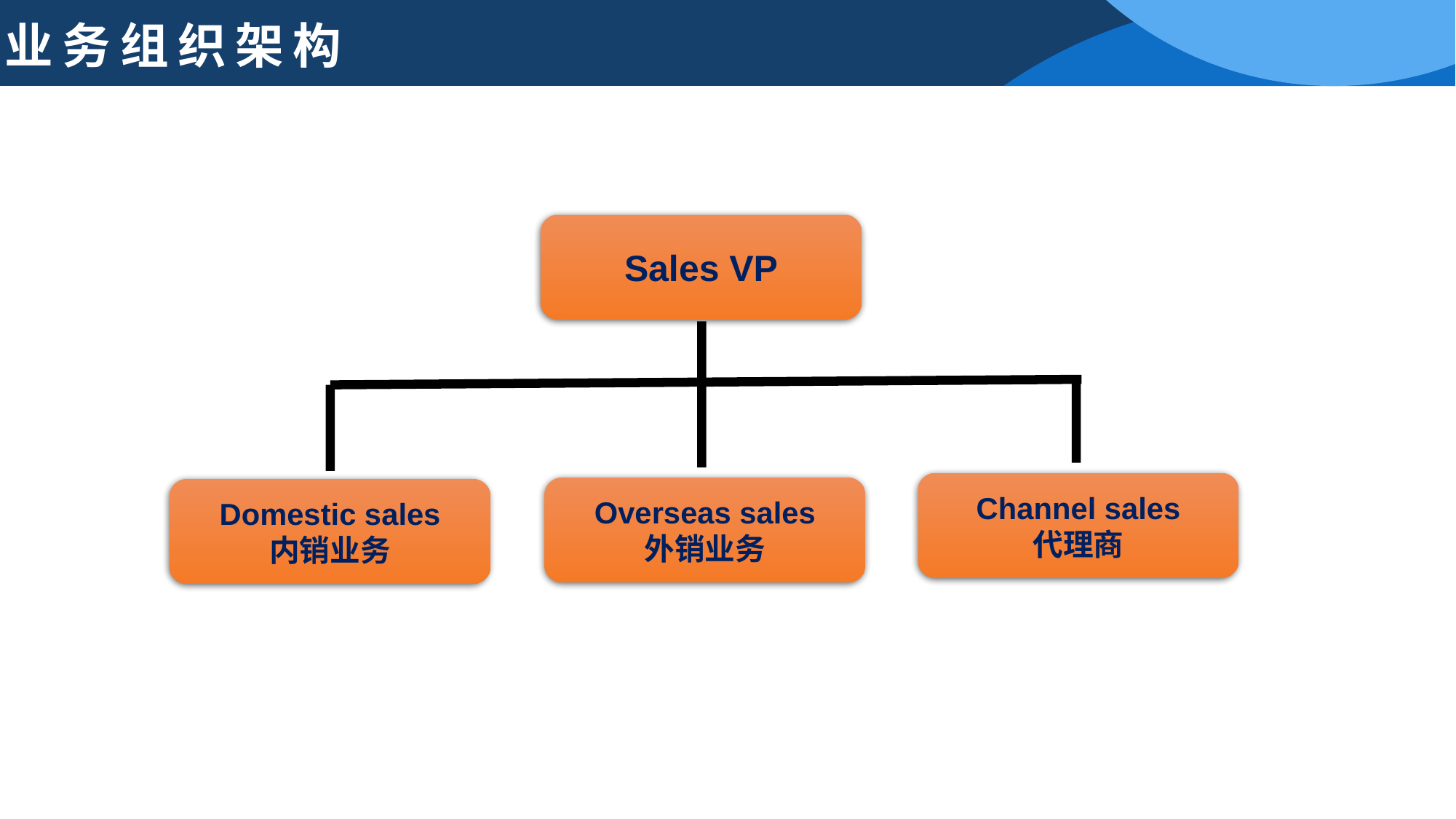

业务组织架构
Sales VP

Channel sales
代理商
Overseas sales
外销业务
Domestic sales
内销业务